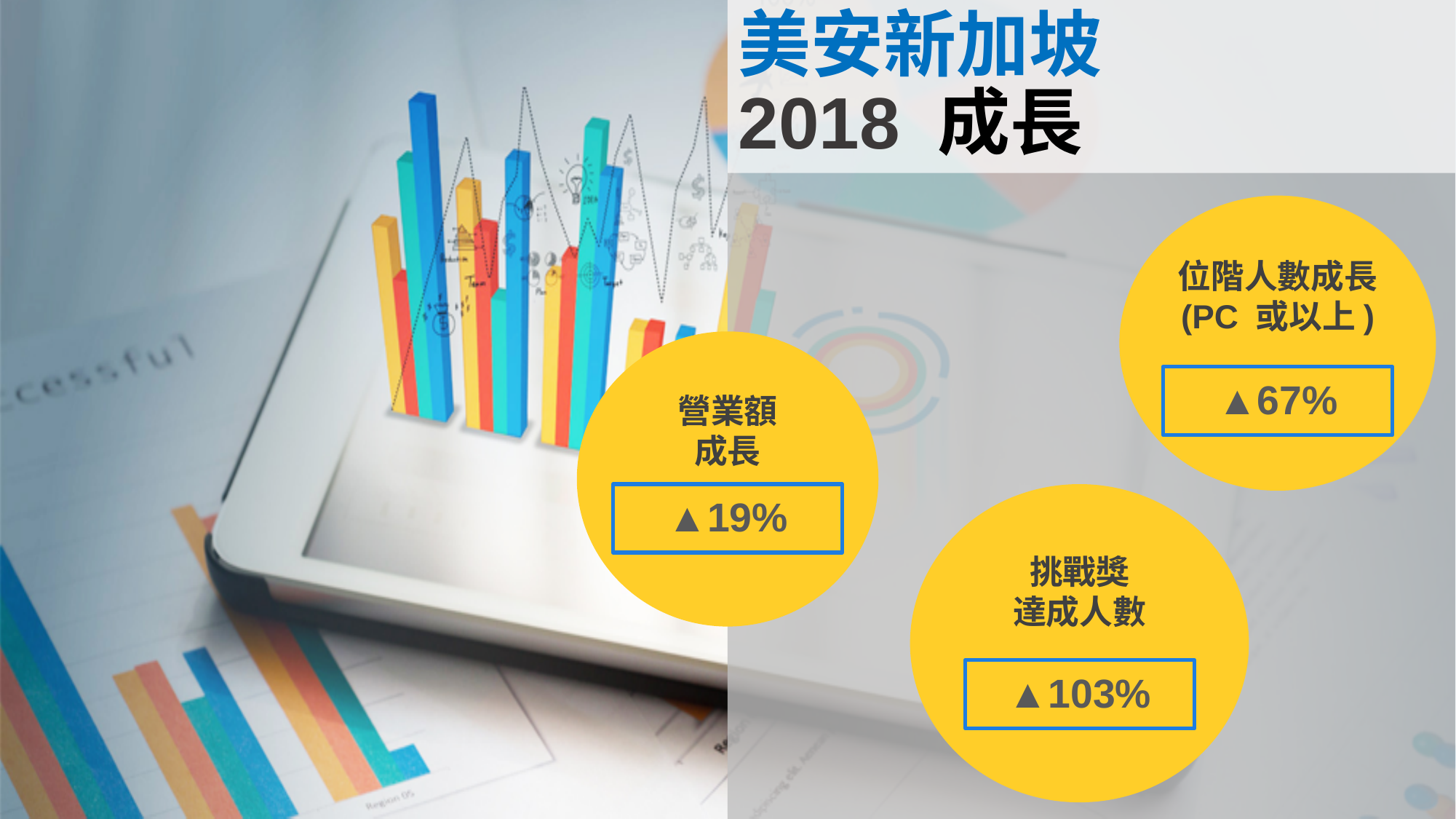

# 美安新加坡 2018 成長

位階人數成長
(PC 或以上)

▲67%
營業額
成長
▲19%

挑戰獎
達成人數
▲103%